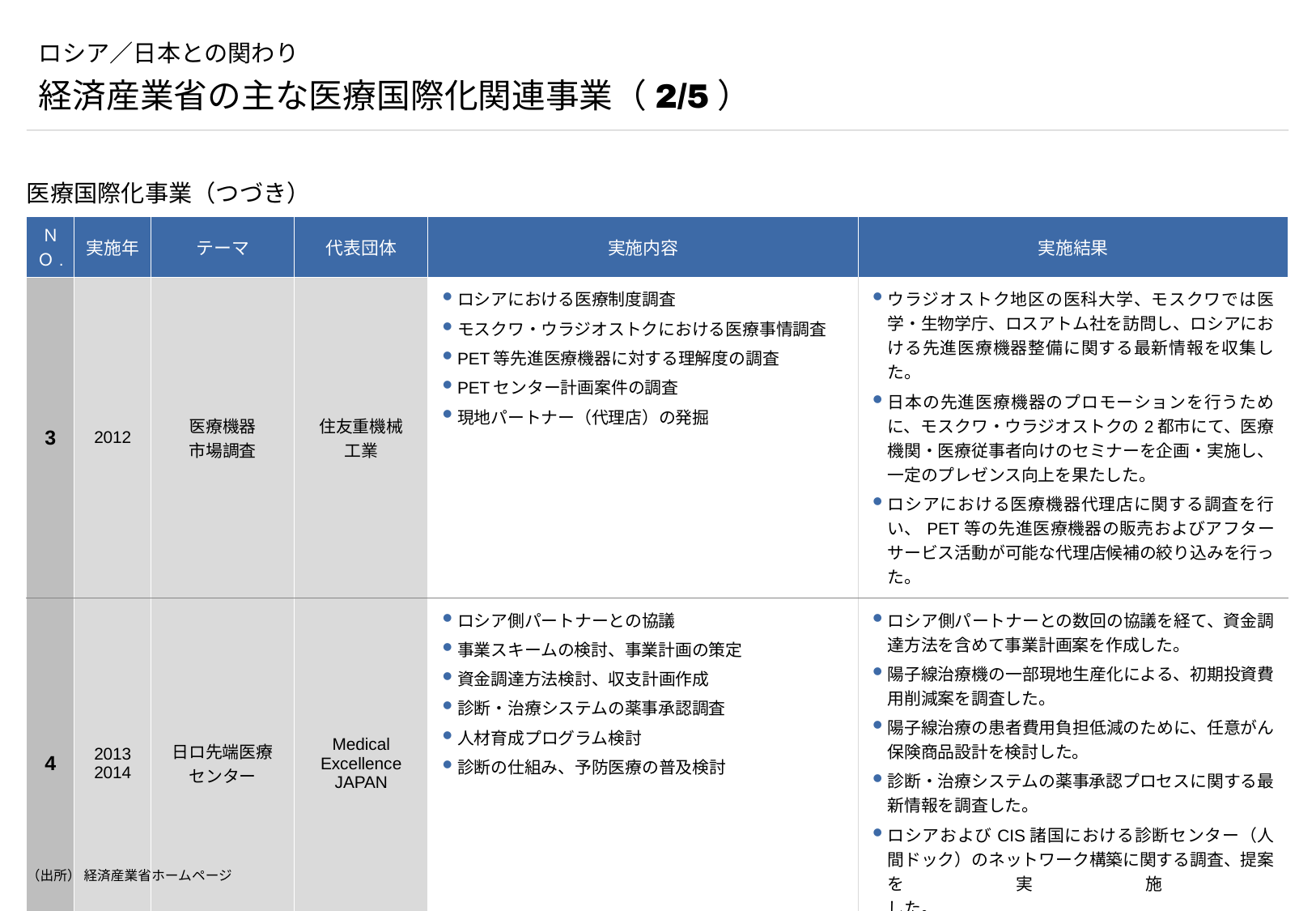

# ロシア／日本との関わり
経済産業省の主な医療国際化関連事業（2/5）
医療国際化事業（つづき）
| ＮＯ. | 実施年 | テーマ | 代表団体 | 実施内容 | 実施結果 |
| --- | --- | --- | --- | --- | --- |
| 3 | 2012 | 医療機器 市場調査 | 住友重機械 工業 | ロシアにおける医療制度調査 モスクワ・ウラジオストクにおける医療事情調査 PET等先進医療機器に対する理解度の調査 PETセンター計画案件の調査 現地パートナー（代理店）の発掘 | ウラジオストク地区の医科大学、モスクワでは医学・生物学庁、ロスアトム社を訪問し、ロシアにおける先進医療機器整備に関する最新情報を収集した。 日本の先進医療機器のプロモーションを行うために、モスクワ・ウラジオストクの2都市にて、医療機関・医療従事者向けのセミナーを企画・実施し、一定のプレゼンス向上を果たした。 ロシアにおける医療機器代理店に関する調査を行い、PET等の先進医療機器の販売およびアフターサービス活動が可能な代理店候補の絞り込みを行った。 |
| 4 | 2013 2014 | 日ロ先端医療 センター | Medical Excellence JAPAN | ロシア側パートナーとの協議 事業スキームの検討、事業計画の策定 資金調達方法検討、収支計画作成 診断・治療システムの薬事承認調査 人材育成プログラム検討 診断の仕組み、予防医療の普及検討 | ロシア側パートナーとの数回の協議を経て、資金調達方法を含めて事業計画案を作成した。 陽子線治療機の一部現地生産化による、初期投資費用削減案を調査した。 陽子線治療の患者費用負担低減のために、任意がん保険商品設計を検討した。 診断・治療システムの薬事承認プロセスに関する最新情報を調査した。 ロシアおよびCIS諸国における診断センター（人間ドック）のネットワーク構築に関する調査、提案を実施 した。 |
（出所） 経済産業省ホームページ